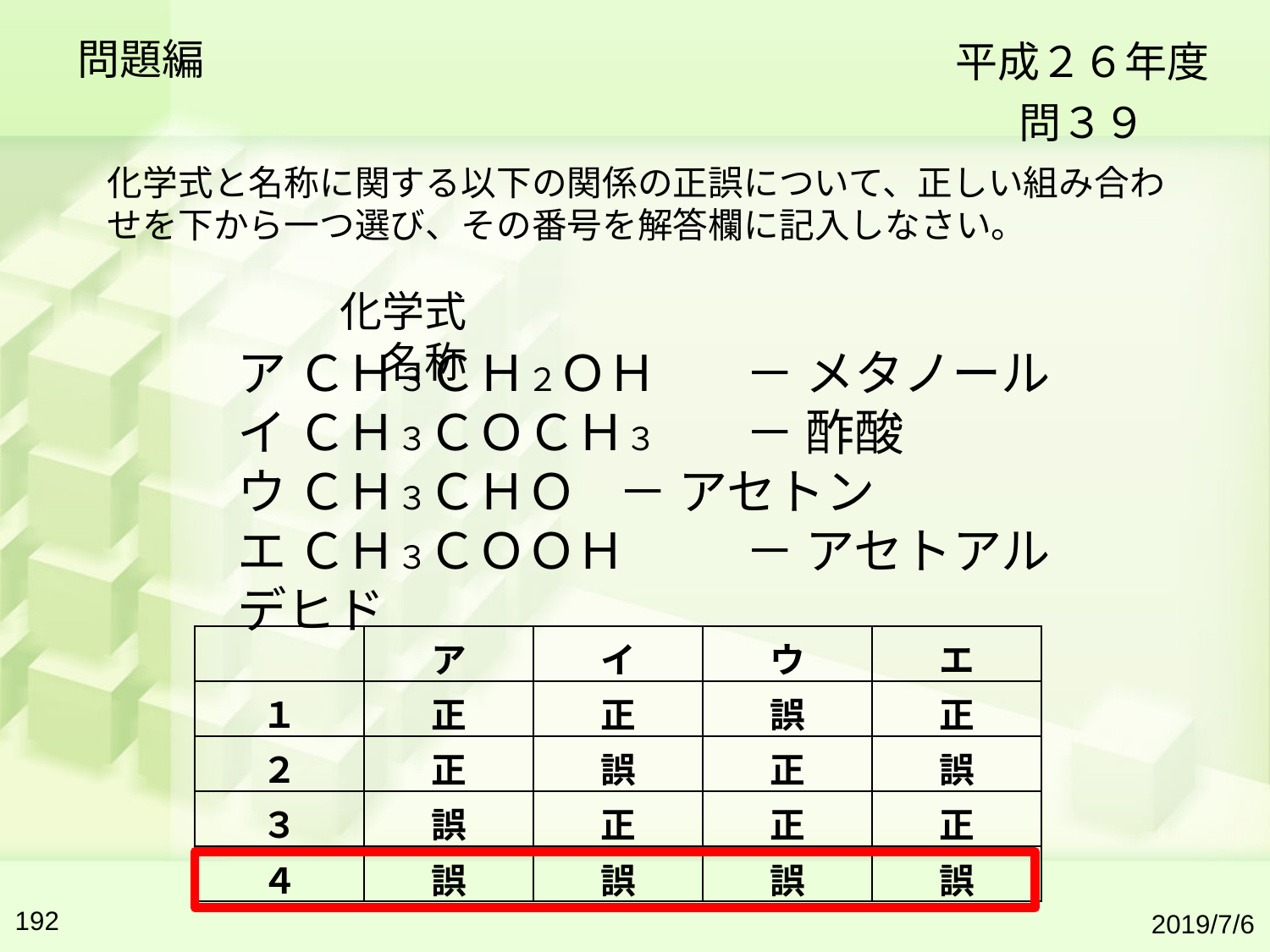

問題編
平成２６年度
問３９
化学式と名称に関する以下の関係の正誤について、正しい組み合わせを下から一つ選び、その番号を解答欄に記入しなさい。
化学式 　　　　　　　　　名称
ア ＣＨ３ＣＨ２ＯＨ 	－ メタノール
イ ＣＨ３ＣＯＣＨ３	－ 酢酸
ウ ＣＨ３ＣＨＯ	－ アセトン
エ ＣＨ３ＣＯＯＨ 	－ アセトアルデヒド
|  | ア | イ | ウ | エ |
| --- | --- | --- | --- | --- |
| １ | 正 | 正 | 誤 | 正 |
| ２ | 正 | 誤 | 正 | 誤 |
| ３ | 誤 | 正 | 正 | 正 |
| ４ | 誤 | 誤 | 誤 | 誤 |

192
2019/7/6